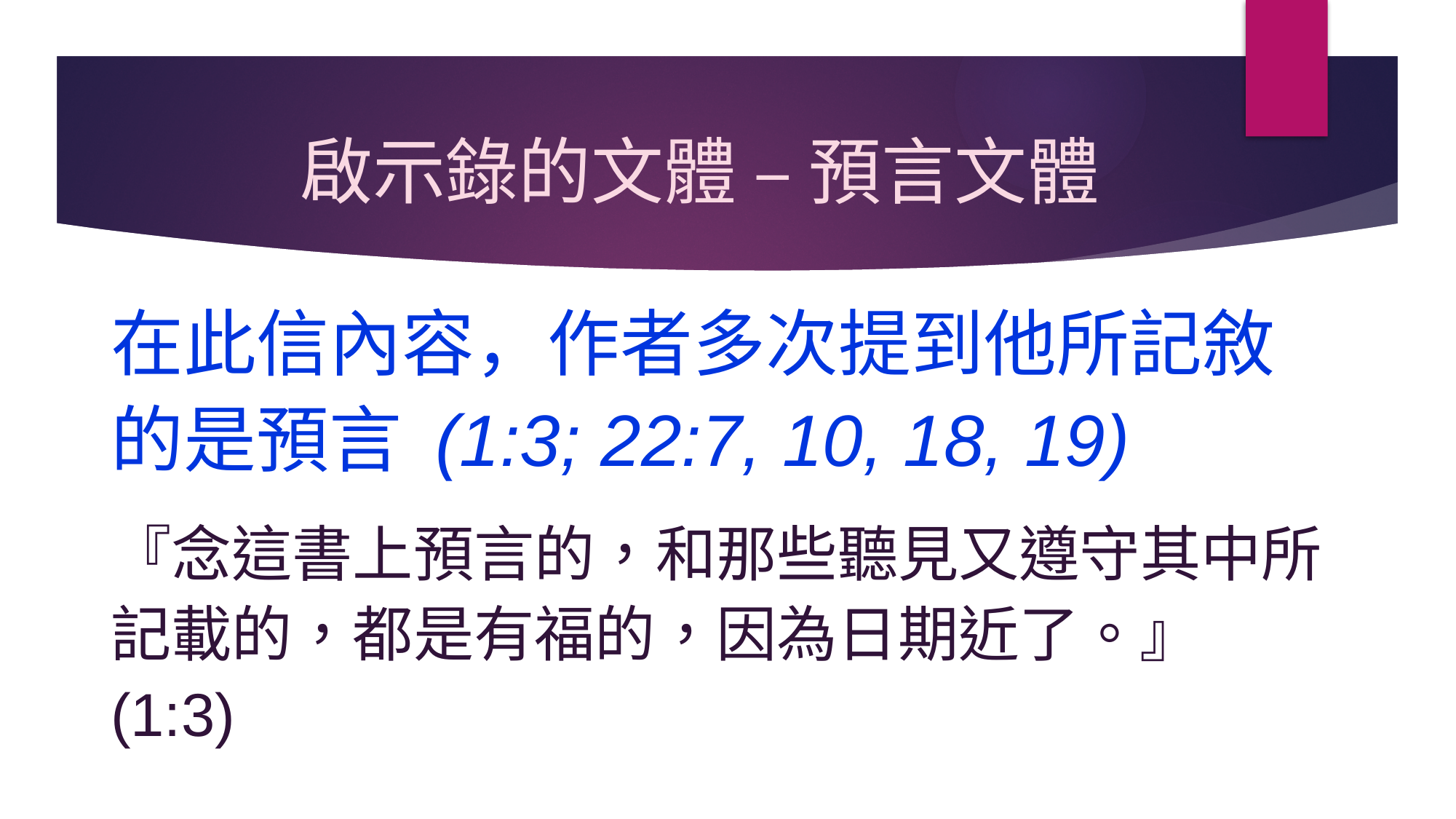

# 啟示錄的文體 – 預言文體
在此信內容，作者多次提到他所記敘的是預言 (1:3; 22:7, 10, 18, 19)
『念這書上預言的，和那些聽見又遵守其中所記載的，都是有福的，因為日期近了。』 (1:3)